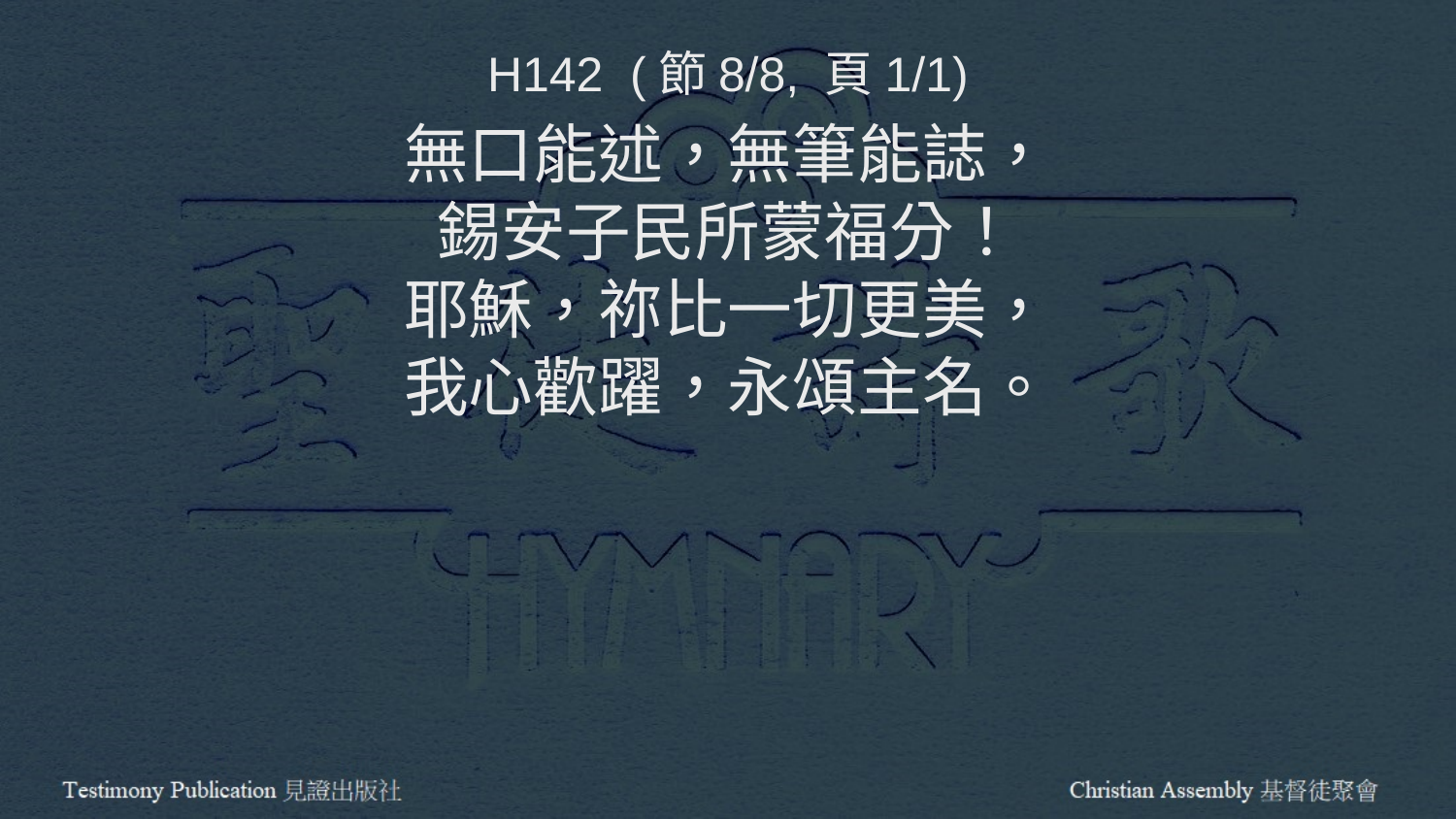

H142  (節8/8, 頁1/1)
無口能述，無筆能誌，
錫安子民所蒙福分！
耶穌，祢比一切更美，
我心歡躍，永頌主名。